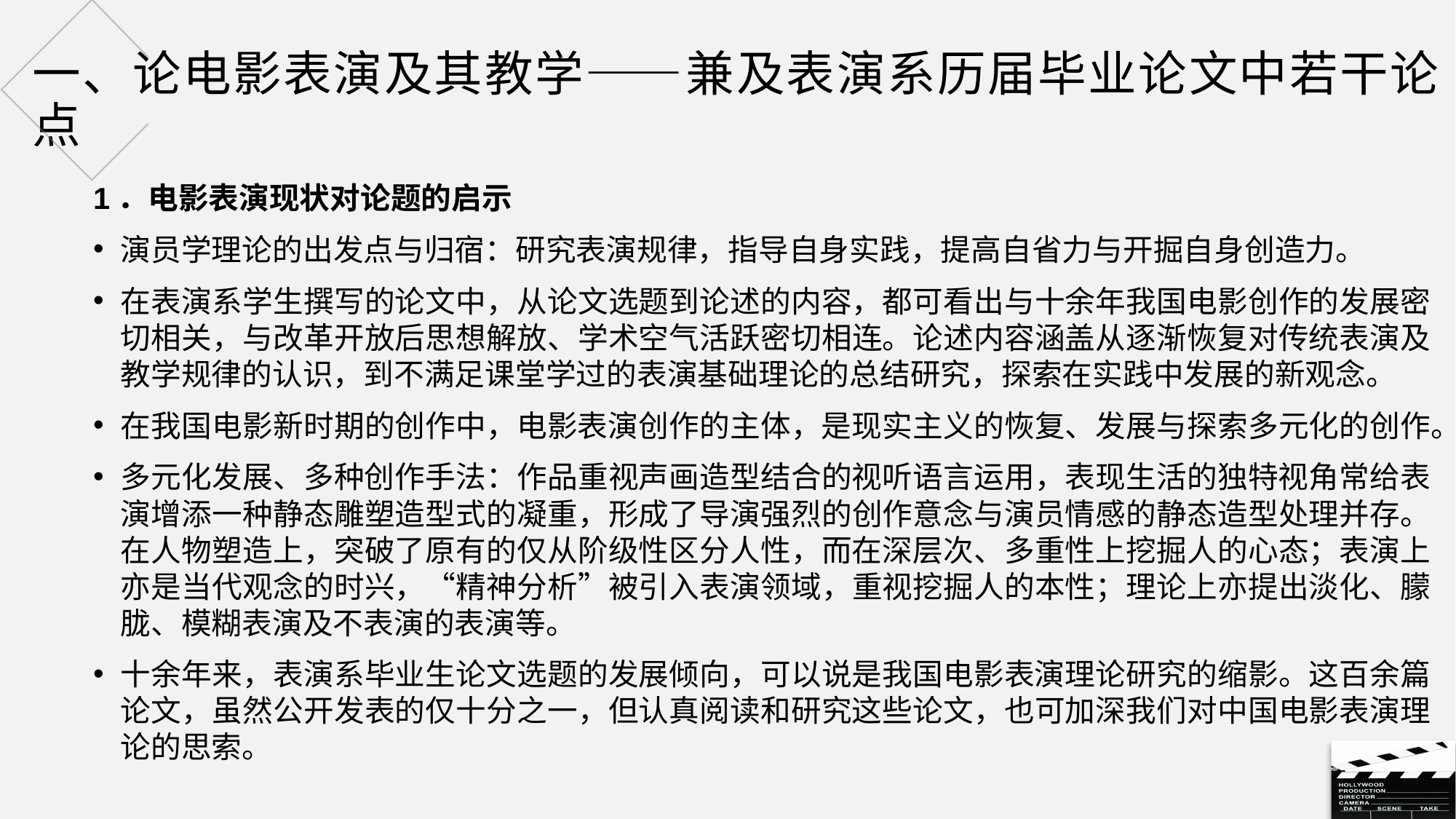

# 一、论电影表演及其教学——兼及表演系历届毕业论文中若干论点
1．电影表演现状对论题的启示
演员学理论的出发点与归宿：研究表演规律，指导自身实践，提高自省力与开掘自身创造力。
在表演系学生撰写的论文中，从论文选题到论述的内容，都可看出与十余年我国电影创作的发展密切相关，与改革开放后思想解放、学术空气活跃密切相连。论述内容涵盖从逐渐恢复对传统表演及教学规律的认识，到不满足课堂学过的表演基础理论的总结研究，探索在实践中发展的新观念。
在我国电影新时期的创作中，电影表演创作的主体，是现实主义的恢复、发展与探索多元化的创作。
多元化发展、多种创作手法：作品重视声画造型结合的视听语言运用，表现生活的独特视角常给表演增添一种静态雕塑造型式的凝重，形成了导演强烈的创作意念与演员情感的静态造型处理并存。在人物塑造上，突破了原有的仅从阶级性区分人性，而在深层次、多重性上挖掘人的心态；表演上亦是当代观念的时兴，“精神分析”被引入表演领域，重视挖掘人的本性；理论上亦提出淡化、朦胧、模糊表演及不表演的表演等。
十余年来，表演系毕业生论文选题的发展倾向，可以说是我国电影表演理论研究的缩影。这百余篇论文，虽然公开发表的仅十分之一，但认真阅读和研究这些论文，也可加深我们对中国电影表演理论的思索。